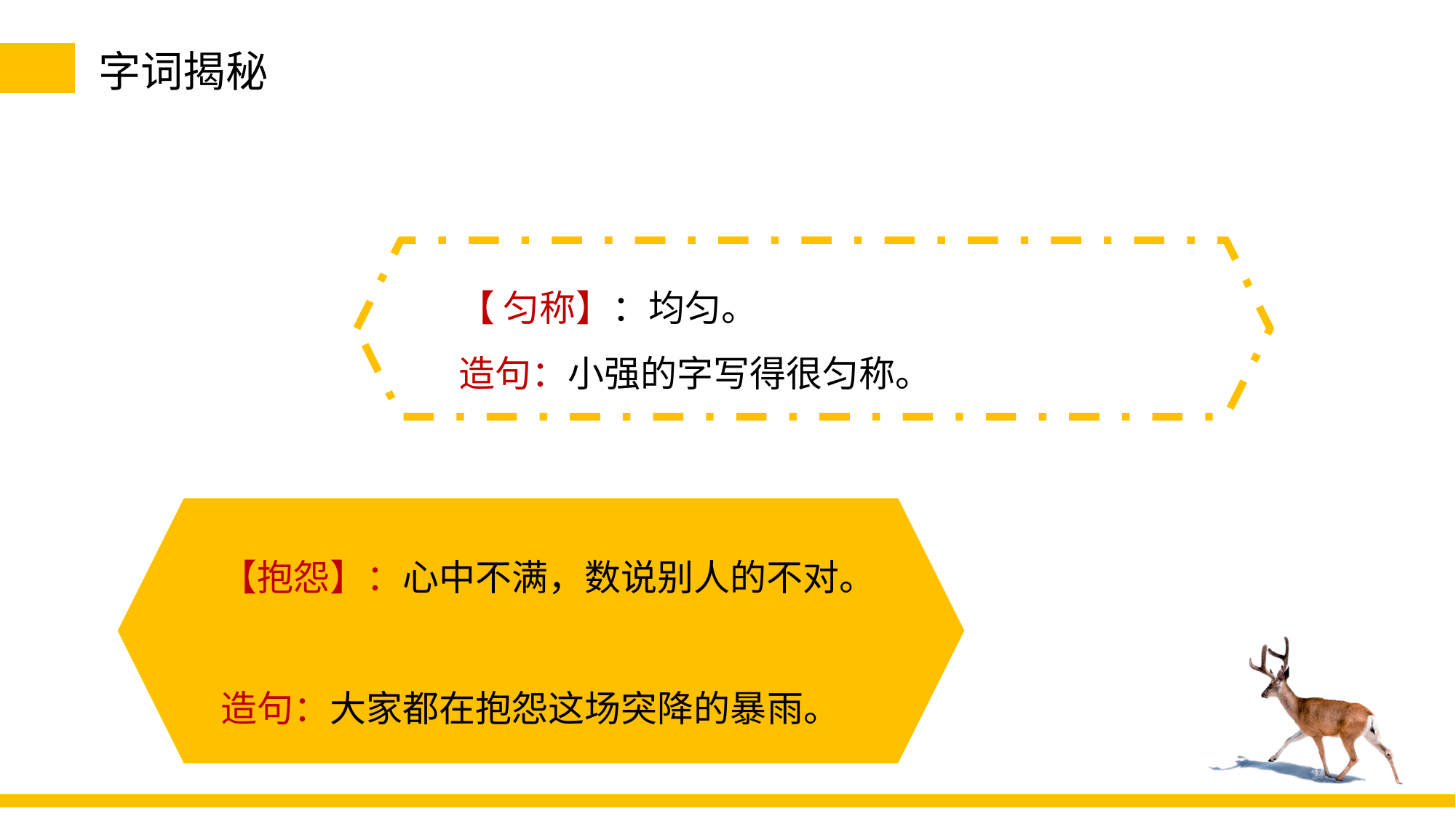

字词揭秘
【 匀称】：均匀。
造句：小强的字写得很匀称。
【抱怨】：心中不满，数说别人的不对。
造句：大家都在抱怨这场突降的暴雨。